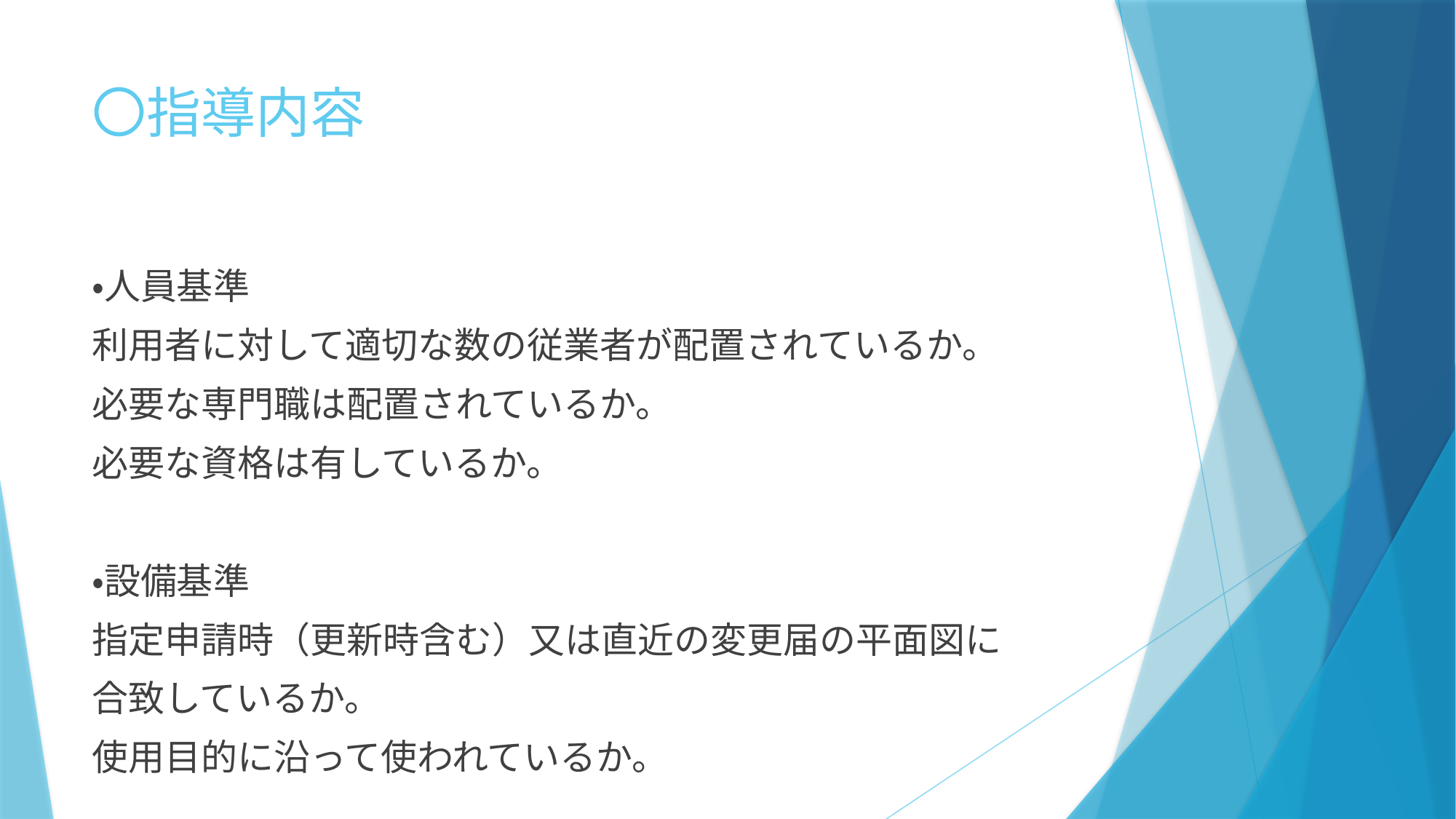

# 〇指導内容
・人員基準
利用者に対して適切な数の従業者が配置されているか。
必要な専門職は配置されているか。
必要な資格は有しているか。

・設備基準
指定申請時（更新時含む）又は直近の変更届の平面図に
合致しているか。
使用目的に沿って使われているか。